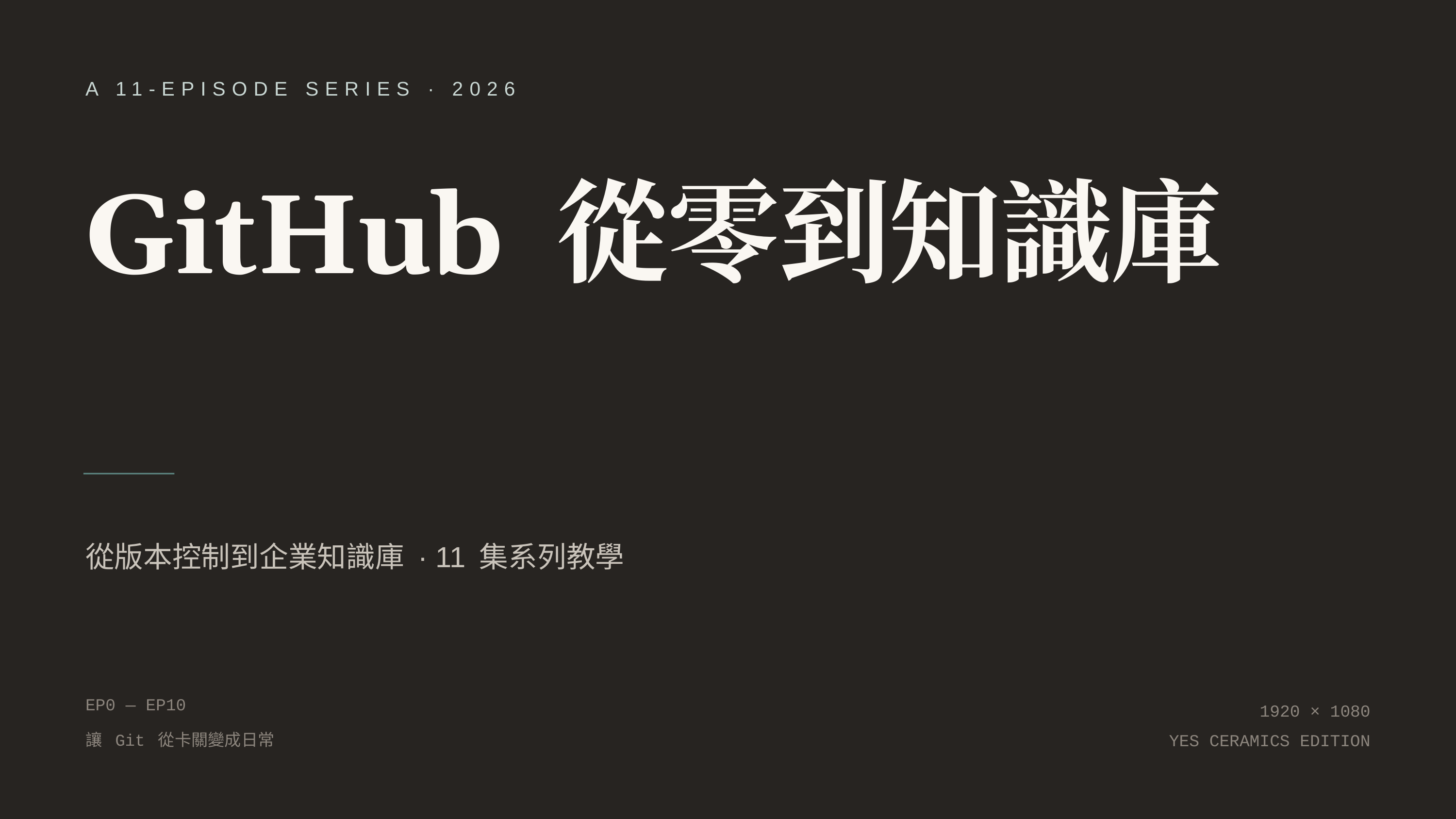

A 11-EPISODE SERIES · 2026
GitHub 從零到知識庫

從版本控制到企業知識庫 · 11 集系列教學
EP0 — EP10
1920 × 1080
讓 Git 從卡關變成日常
YES CERAMICS EDITION